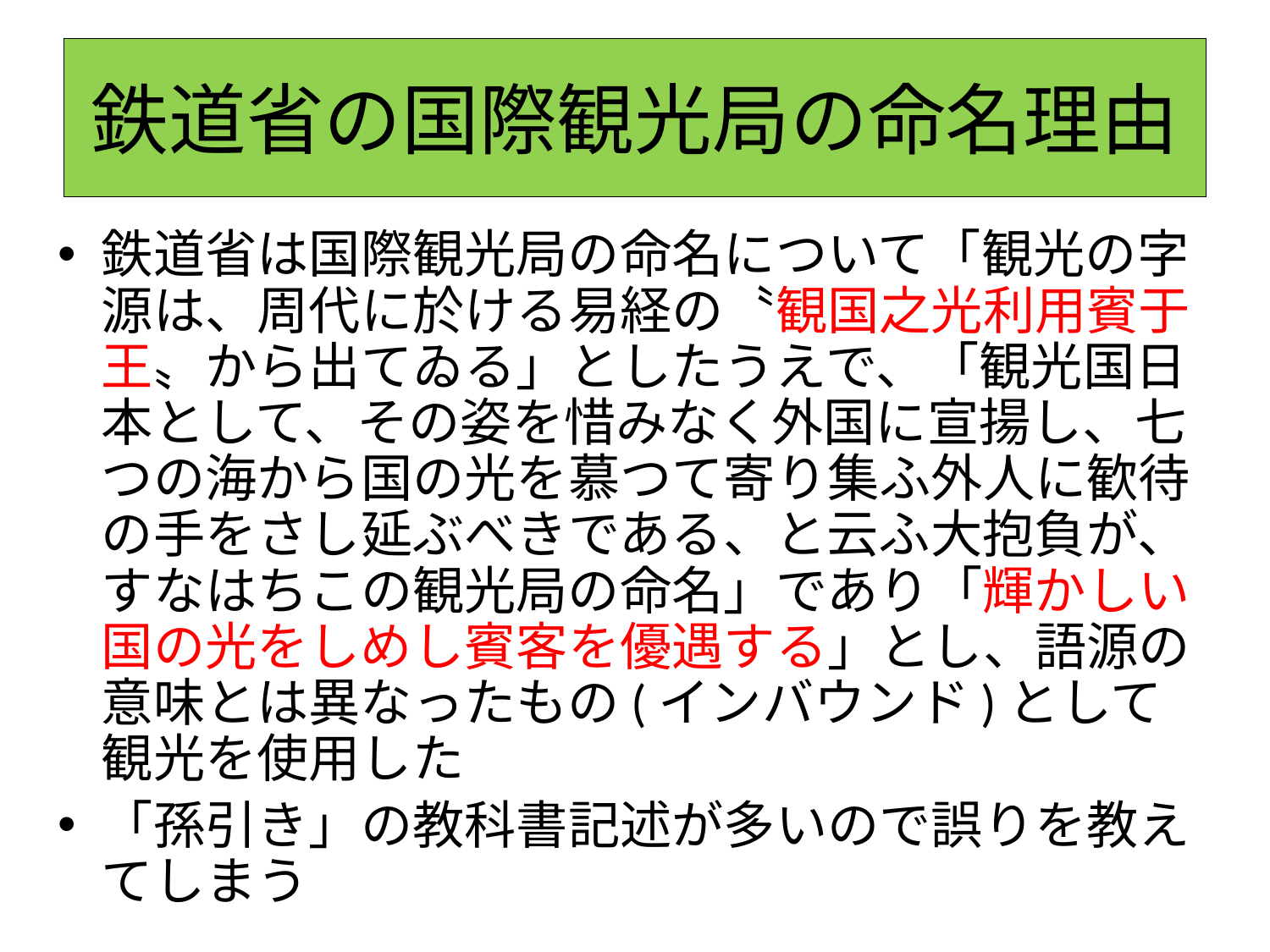

# 鉄道省の国際観光局の命名理由
鉄道省は国際観光局の命名について「観光の字源は、周代に於ける易経の〝観国之光利用賓于王〟から出てゐる」としたうえで、「観光国日本として、その姿を惜みなく外国に宣揚し、七つの海から国の光を慕つて寄り集ふ外人に歓待の手をさし延ぶべきである、と云ふ大抱負が、すなはちこの観光局の命名」であり「輝かしい国の光をしめし賓客を優遇する」とし、語源の意味とは異なったもの(インバウンド)として観光を使用した
「孫引き」の教科書記述が多いので誤りを教えてしまう